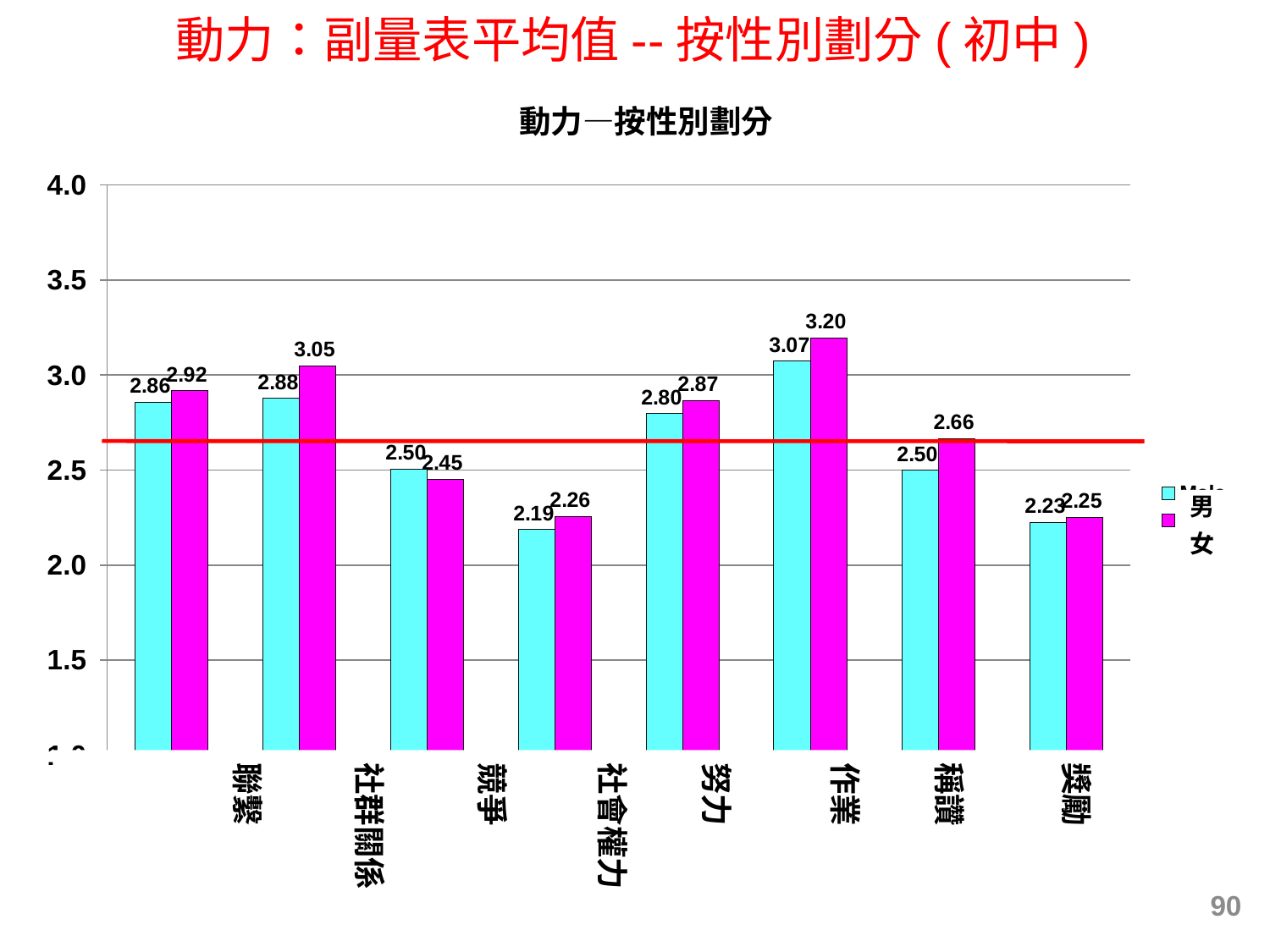

動力：副量表平均值--按性別劃分(初中)

### Chart: 動力—按性別劃分

| Category | Male | Female |
|---|---|---|
| Affiliation | 2.856692462023475 | 2.9163272694361417 |
| Social Concern | 2.877074402210158 | 3.0488750338845167 |
| Competition | 2.5047040320274836 | 2.451395285830399 |
| Social Power | 2.186430002862881 | 2.2563132003279875 |
| Effort | 2.796306872263465 | 2.867204654823176 |
| Task | 3.0739893211289044 | 3.1955450022614245 |
| Praise | 2.4988043998086744 | 2.6649755832881157 |
| Token | 2.225857265762621 | 2.251031853718428 |
獎勵

稱讚

作業

努力

社會權力

競爭

社群關係

聯繫

90